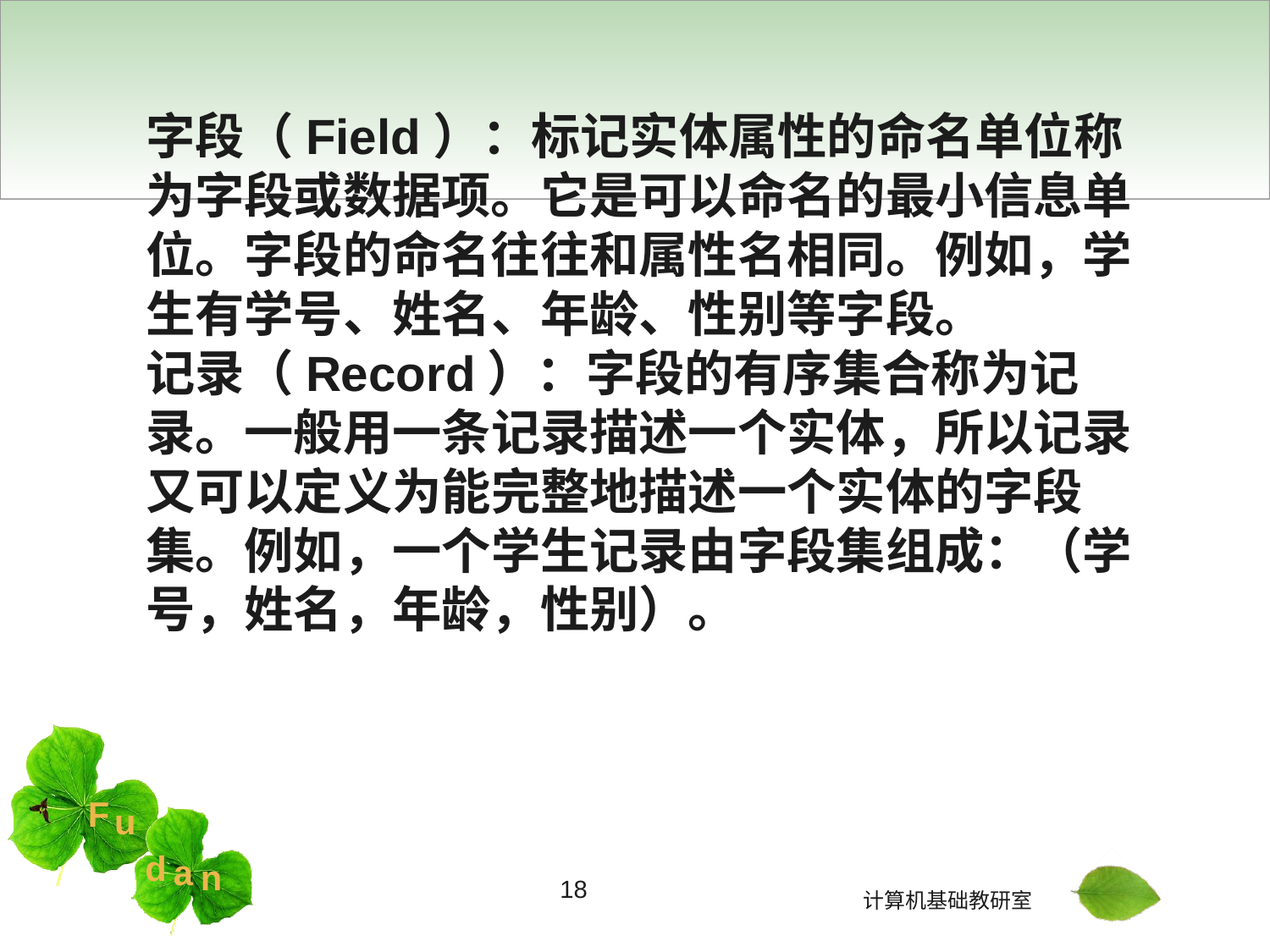

字段（Field）：标记实体属性的命名单位称为字段或数据项。它是可以命名的最小信息单位。字段的命名往往和属性名相同。例如，学生有学号、姓名、年龄、性别等字段。
记录（Record）：字段的有序集合称为记录。一般用一条记录描述一个实体，所以记录又可以定义为能完整地描述一个实体的字段集。例如，一个学生记录由字段集组成：（学号，姓名，年龄，性别）。

18